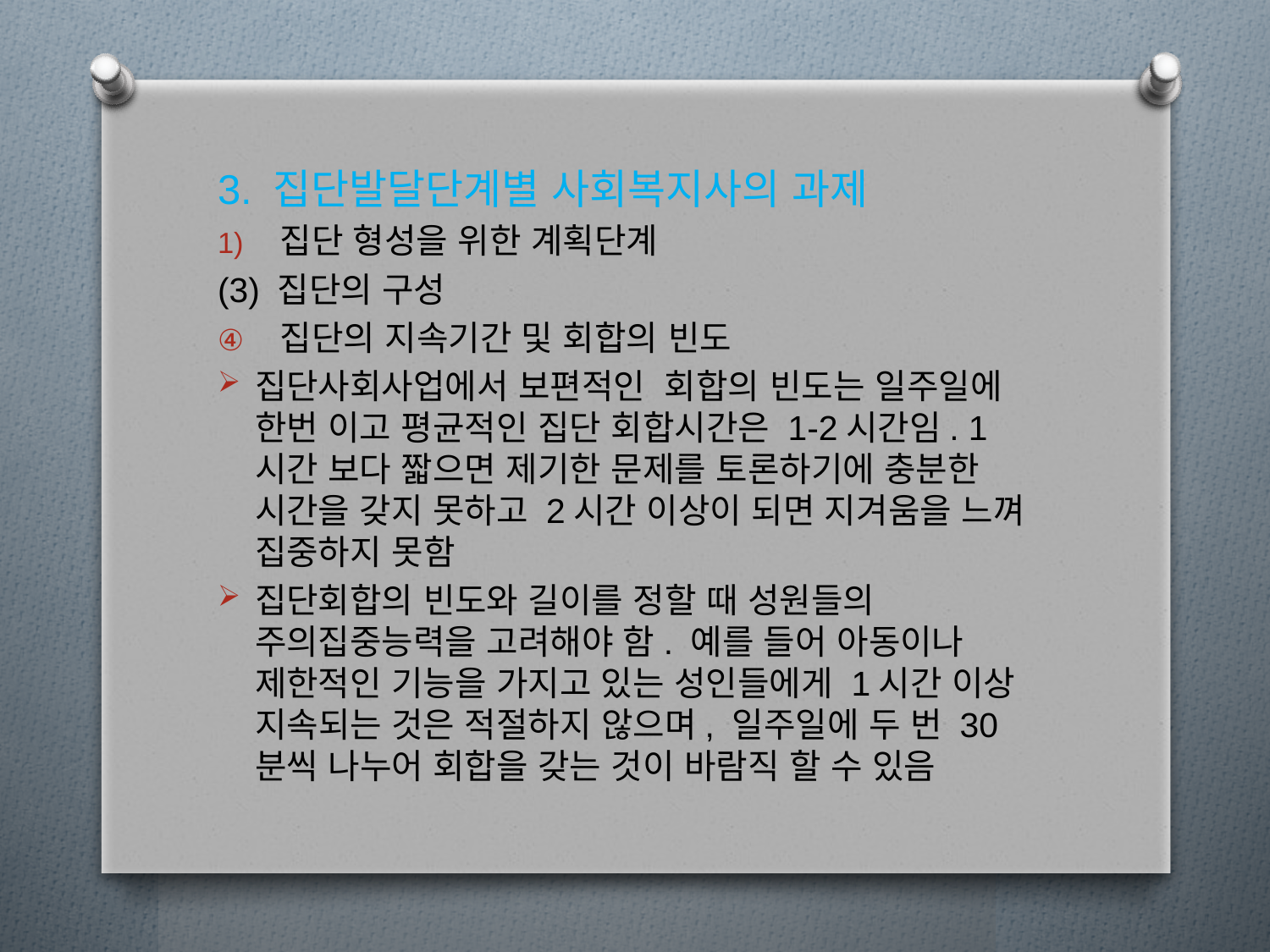

3. 집단발달단계별 사회복지사의 과제
집단 형성을 위한 계획단계
(3) 집단의 구성
집단의 지속기간 및 회합의 빈도
집단사회사업에서 보편적인  회합의 빈도는 일주일에 한번 이고 평균적인 집단 회합시간은 1-2시간임. 1시간 보다 짧으면 제기한 문제를 토론하기에 충분한 시간을 갖지 못하고 2시간 이상이 되면 지겨움을 느껴 집중하지 못함
집단회합의 빈도와 길이를 정할 때 성원들의 주의집중능력을 고려해야 함. 예를 들어 아동이나 제한적인 기능을 가지고 있는 성인들에게 1시간 이상 지속되는 것은 적절하지 않으며, 일주일에 두 번 30분씩 나누어 회합을 갖는 것이 바람직 할 수 있음